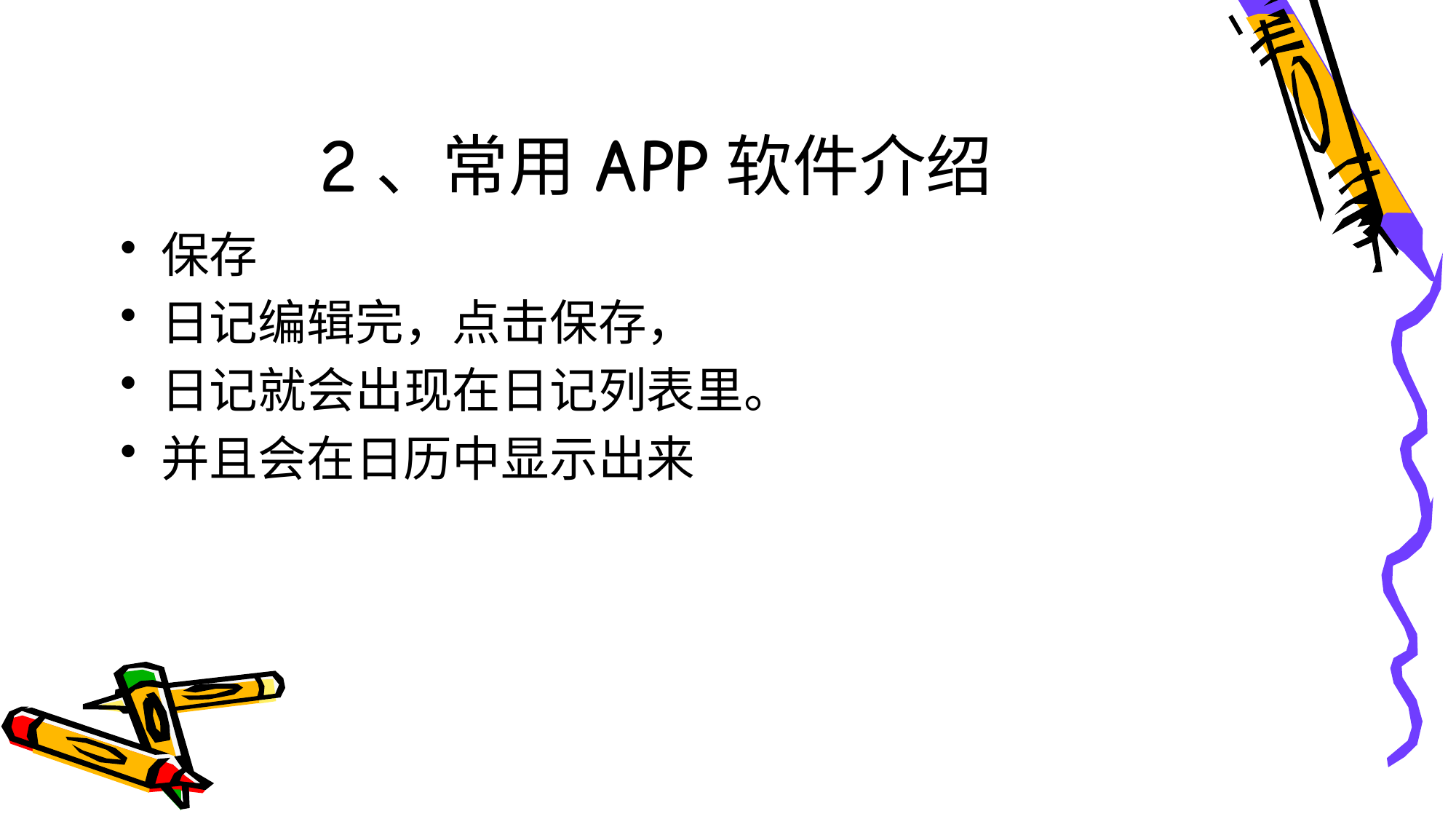

# 2、常用APP软件介绍
保存
日记编辑完，点击保存，
日记就会出现在日记列表里。
并且会在日历中显示出来